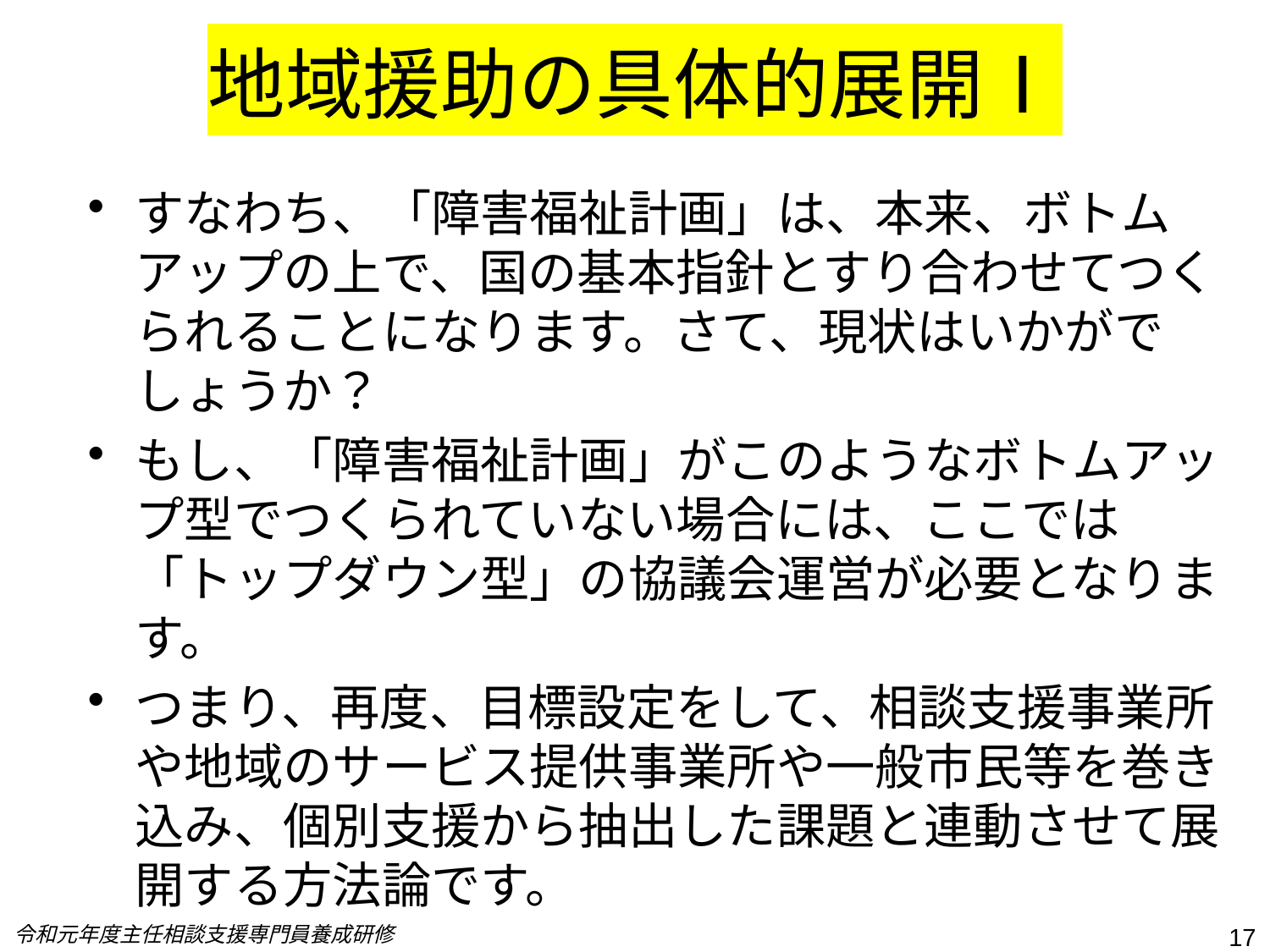

# 地域援助の具体的展開Ⅰ
すなわち、「障害福祉計画」は、本来、ボトムアップの上で、国の基本指針とすり合わせてつくられることになります。さて、現状はいかがでしょうか？
もし、「障害福祉計画」がこのようなボトムアップ型でつくられていない場合には、ここでは「トップダウン型」の協議会運営が必要となります。
つまり、再度、目標設定をして、相談支援事業所や地域のサービス提供事業所や一般市民等を巻き込み、個別支援から抽出した課題と連動させて展開する方法論です。
令和元年度主任相談支援専門員養成研修
17